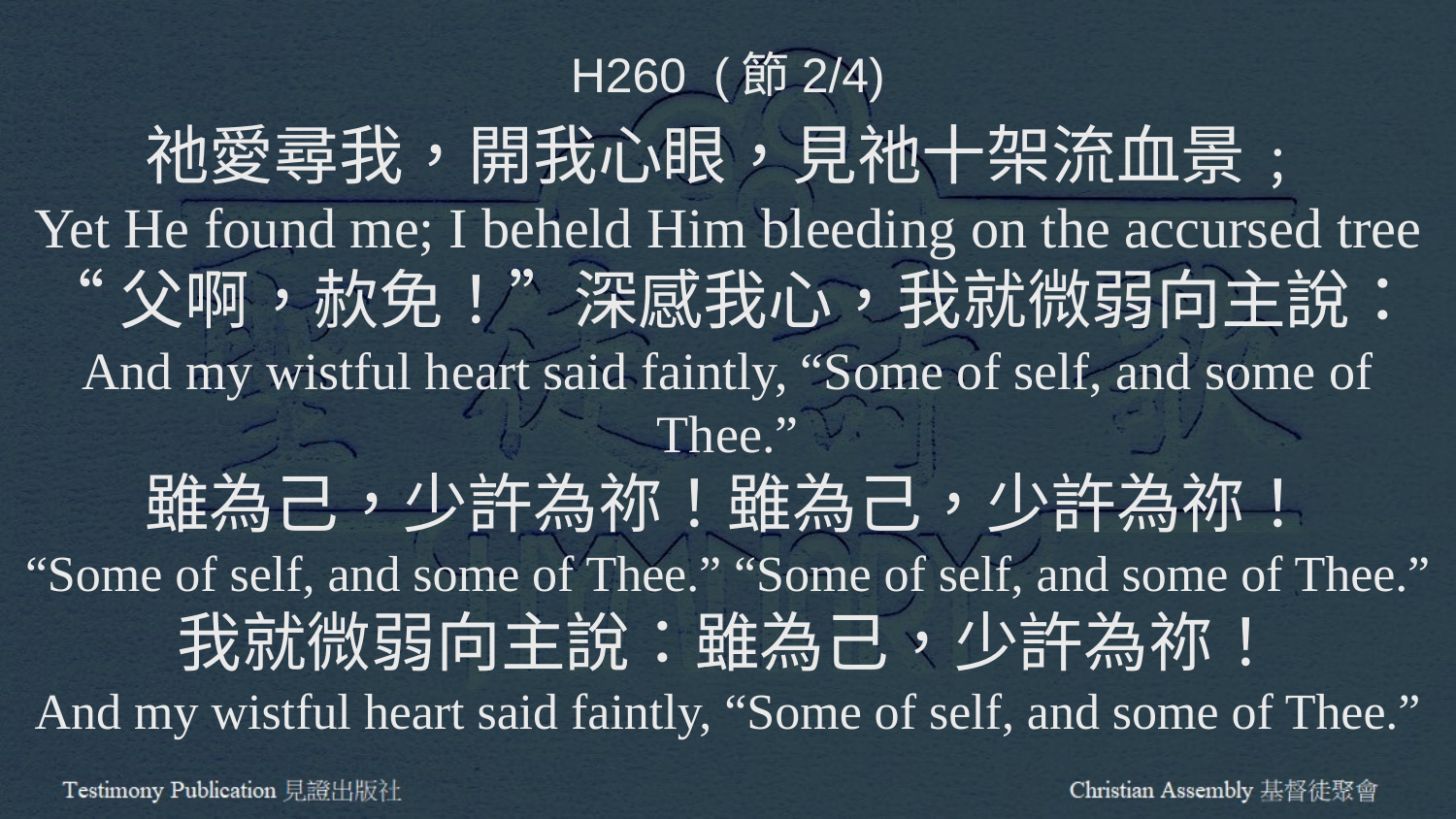

H260  (節2/4)
祂愛尋我，開我心眼，見祂十架流血景﹔
Yet He found me; I beheld Him bleeding on the accursed tree
“父啊，赥免！”深感我心，我就微弱向主說：
And my wistful heart said faintly, “Some of self, and some of Thee.”
雖為己，少許為祢！雖為己，少許為祢！
“Some of self, and some of Thee.” “Some of self, and some of Thee.”
我就微弱向主說：雖為己，少許為祢！
And my wistful heart said faintly, “Some of self, and some of Thee.”